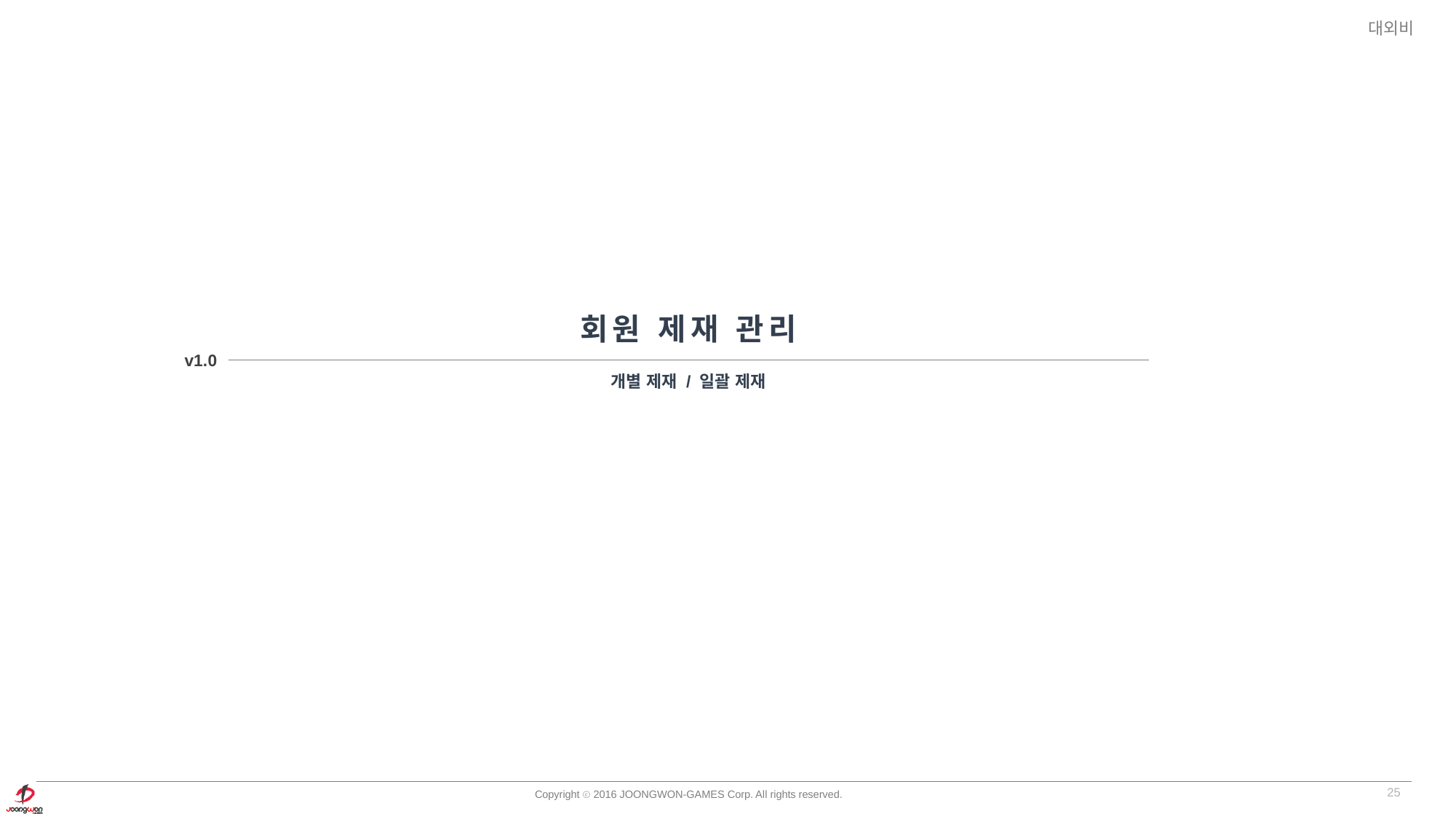

회원 제재 관리
v1.0
개별 제재 / 일괄 제재
25